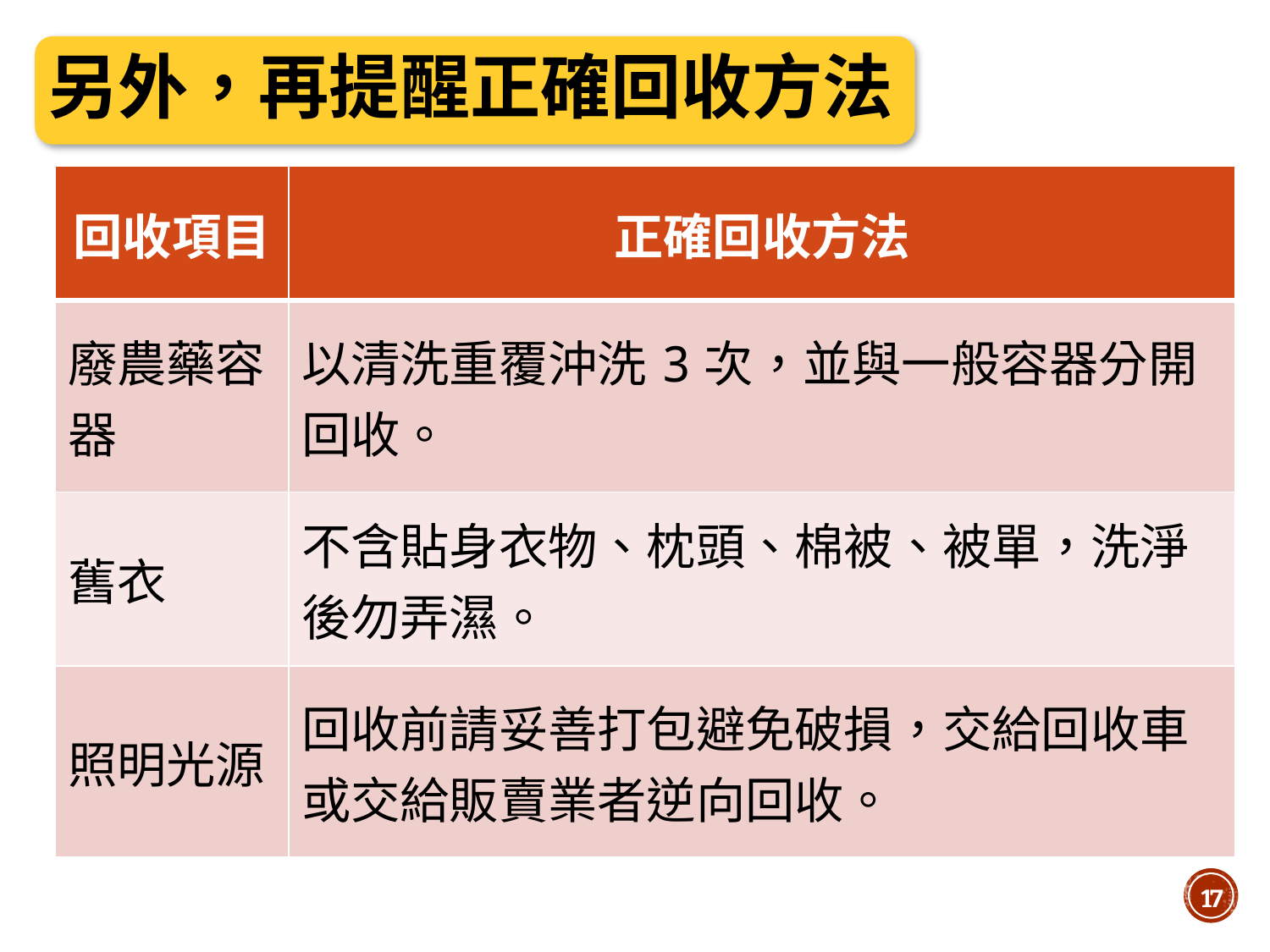

另外，再提醒正確回收方法
| 回收項目 | 正確回收方法 |
| --- | --- |
| 廢農藥容器 | 以清洗重覆沖洗3次，並與一般容器分開回收。 |
| 舊衣 | 不含貼身衣物、枕頭、棉被、被單，洗淨後勿弄濕。 |
| 照明光源 | 回收前請妥善打包避免破損，交給回收車或交給販賣業者逆向回收。 |
17